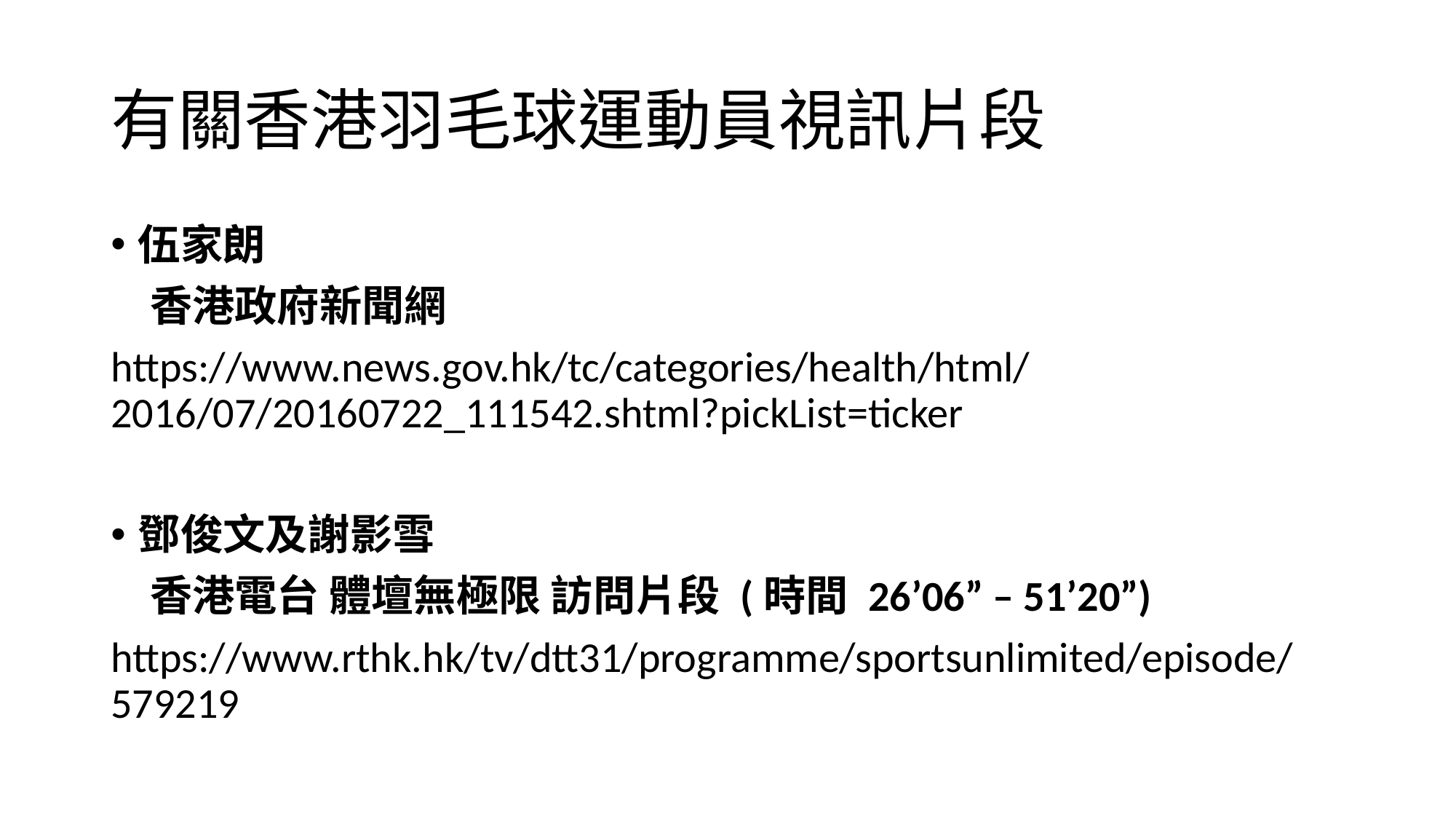

# 有關香港羽毛球運動員視訊片段
伍家朗
   香港政府新聞網
https://www.news.gov.hk/tc/categories/health/html/2016/07/20160722_111542.shtml?pickList=ticker

鄧俊文及謝影雪
   香港電台 體壇無極限 訪問片段 (時間 26’06” – 51’20”)
https://www.rthk.hk/tv/dtt31/programme/sportsunlimited/episode/579219